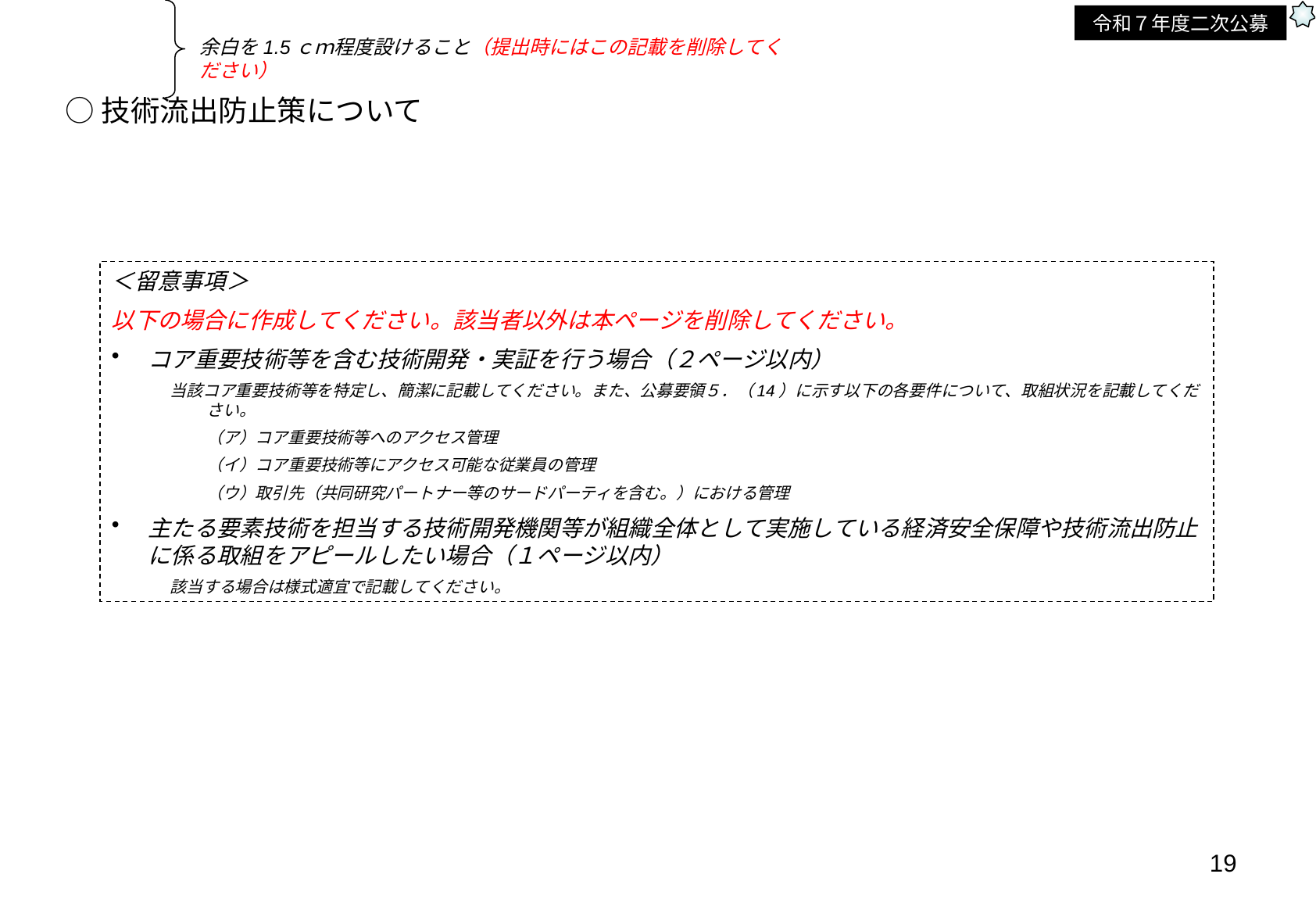

令和７年度二次公募
余白を1.5ｃｍ程度設けること（提出時にはこの記載を削除してください）
○技術流出防止策について
＜留意事項＞
以下の場合に作成してください。該当者以外は本ページを削除してください。
コア重要技術等を含む技術開発・実証を行う場合（２ページ以内）
当該コア重要技術等を特定し、簡潔に記載してください。また、公募要領５．（14）に示す以下の各要件について、取組状況を記載してください。
（ア）コア重要技術等へのアクセス管理
（イ）コア重要技術等にアクセス可能な従業員の管理
（ウ）取引先（共同研究パートナー等のサードパーティを含む。）における管理
主たる要素技術を担当する技術開発機関等が組織全体として実施している経済安全保障や技術流出防止に係る取組をアピールしたい場合（１ページ以内）
該当する場合は様式適宜で記載してください。
19